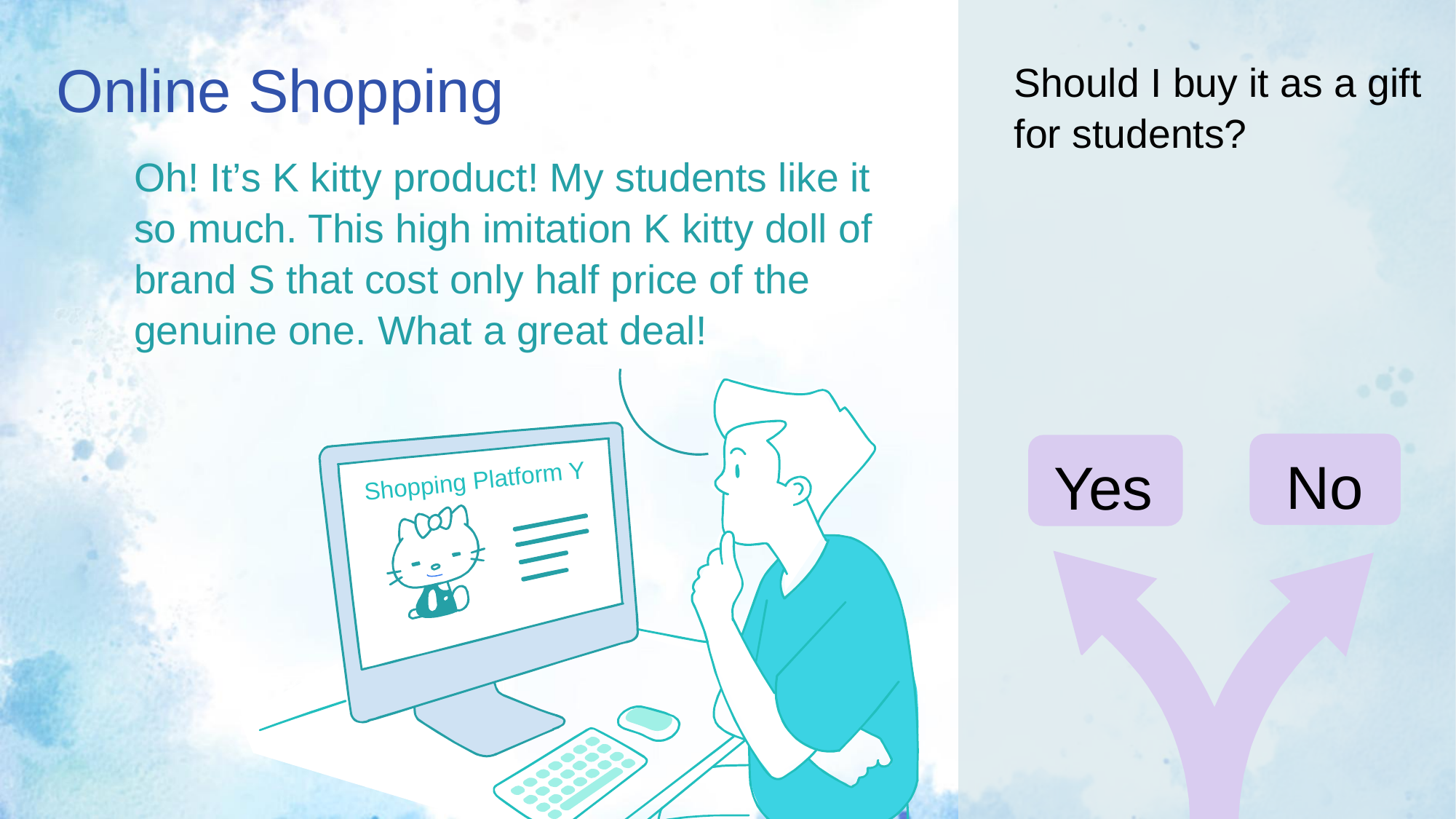

Online Shopping
Should I buy it as a gift
for students?
Oh! It’s K kitty product! My students like it so much. This high imitation K kitty doll of brand S that cost only half price of the genuine one. What a great deal!

Shopping Platform Y

No

Yes

Y 網購物平台